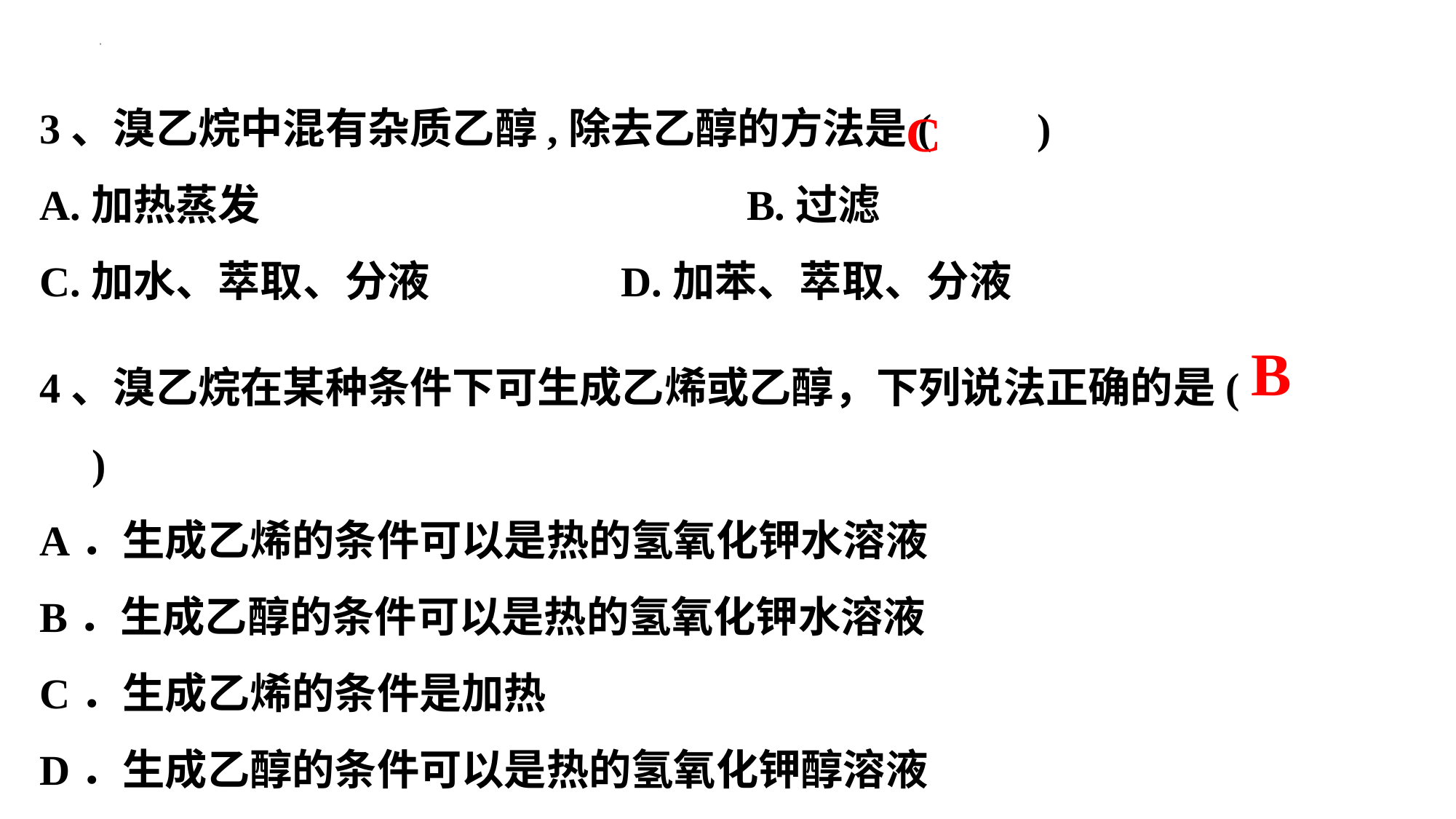

3、溴乙烷中混有杂质乙醇,除去乙醇的方法是(　　)
A.加热蒸发		                           B.过滤
C.加水、萃取、分液    	              D.加苯、萃取、分液
C
4、溴乙烷在某种条件下可生成乙烯或乙醇，下列说法正确的是(　　)
A．生成乙烯的条件可以是热的氢氧化钾水溶液
B．生成乙醇的条件可以是热的氢氧化钾水溶液
C．生成乙烯的条件是加热
D．生成乙醇的条件可以是热的氢氧化钾醇溶液
B